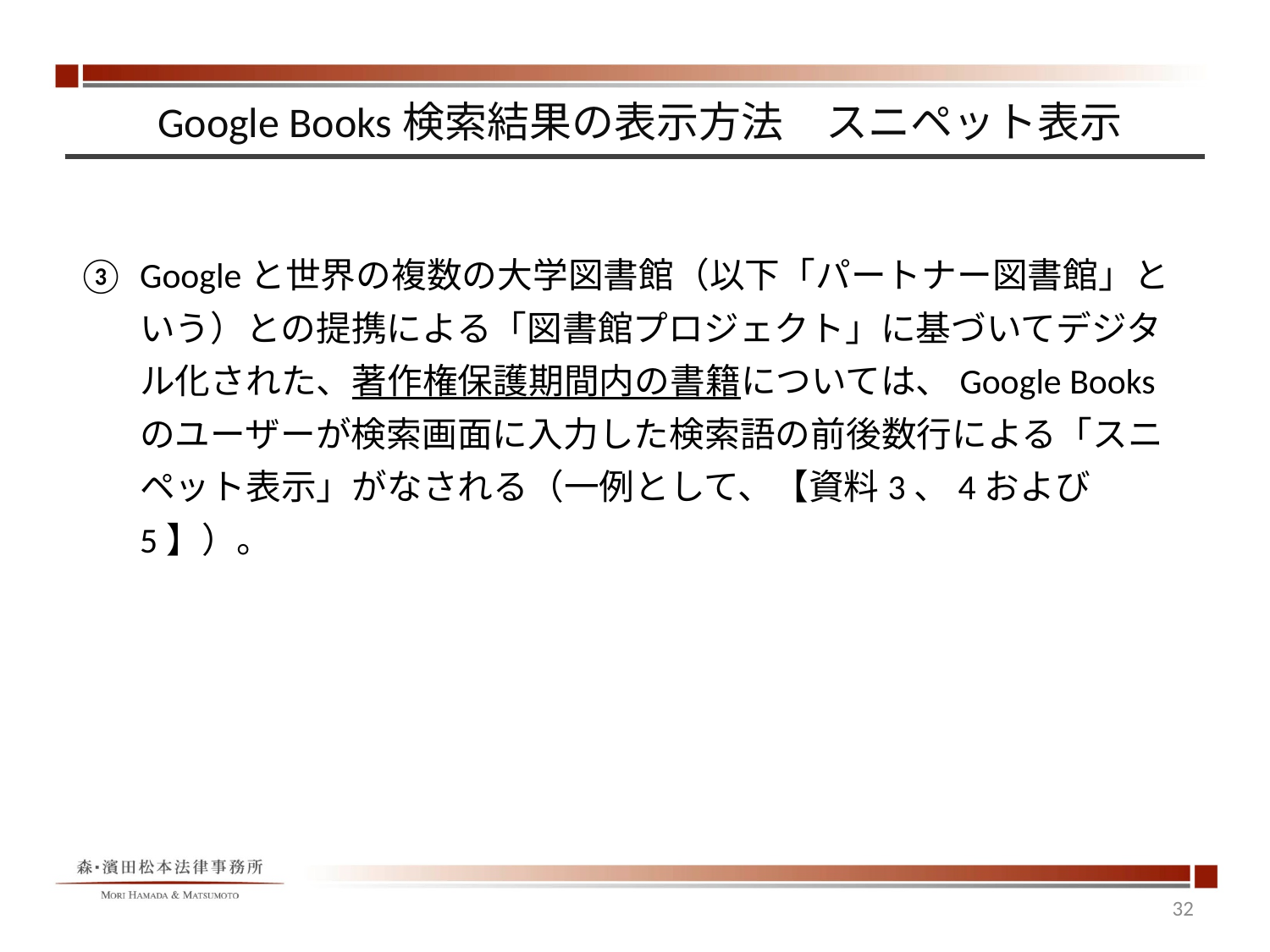

# Google Books検索結果の表示方法　スニペット表示
③	Googleと世界の複数の大学図書館（以下「パートナー図書館」という）との提携による「図書館プロジェクト」に基づいてデジタル化された、著作権保護期間内の書籍については、Google Booksのユーザーが検索画面に入力した検索語の前後数行による「スニペット表示」がなされる（一例として、【資料3、4および5】）。
32